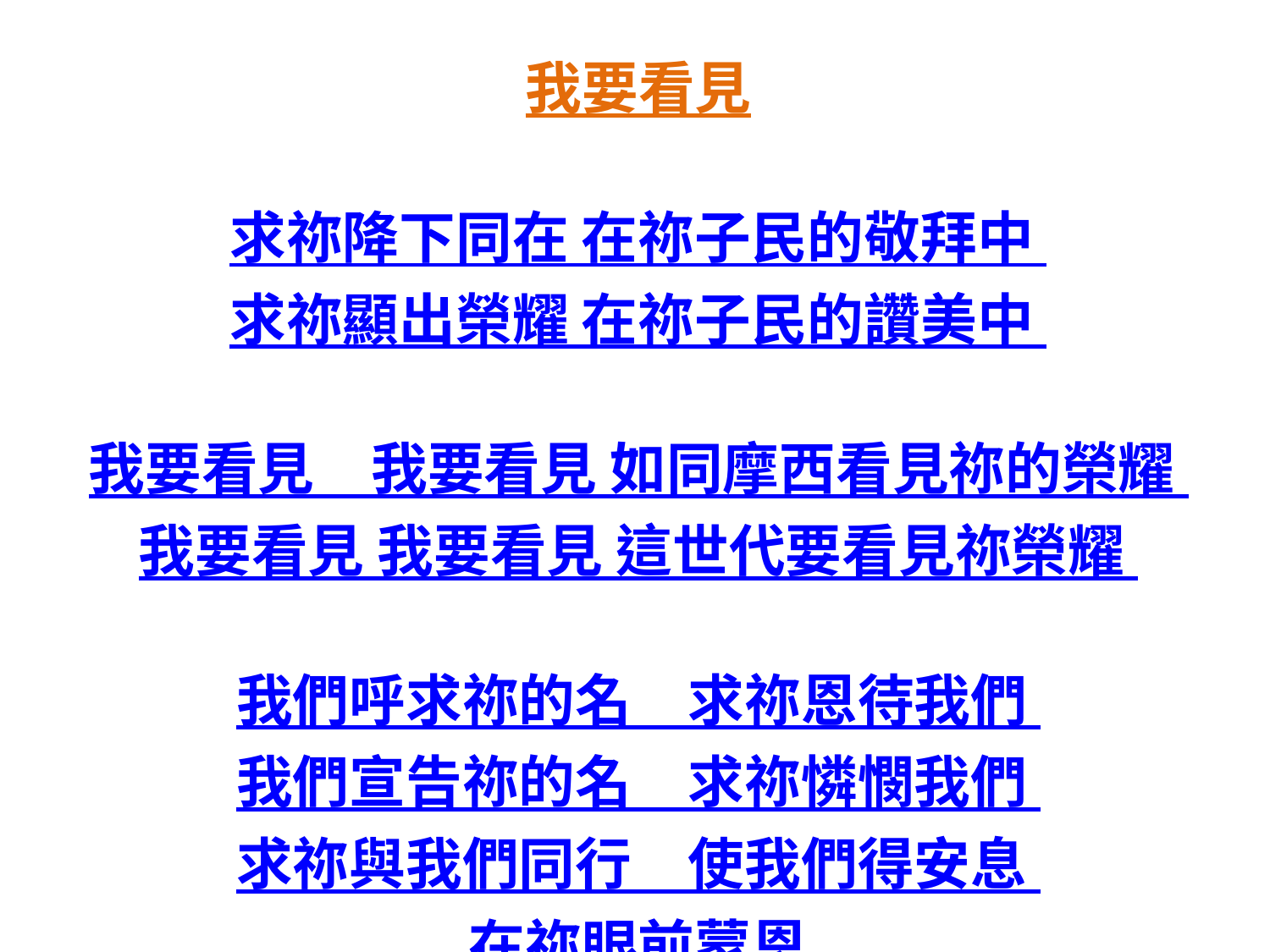

我要看見

求祢降下同在 在祢子民的敬拜中
求祢顯出榮耀 在祢子民的讚美中

我要看見　我要看見 如同摩西看見祢的榮耀
我要看見 我要看見 這世代要看見祢榮耀

我們呼求祢的名　求祢恩待我們
我們宣告祢的名　求祢憐憫我們
求祢與我們同行　使我們得安息
在祢眼前蒙恩